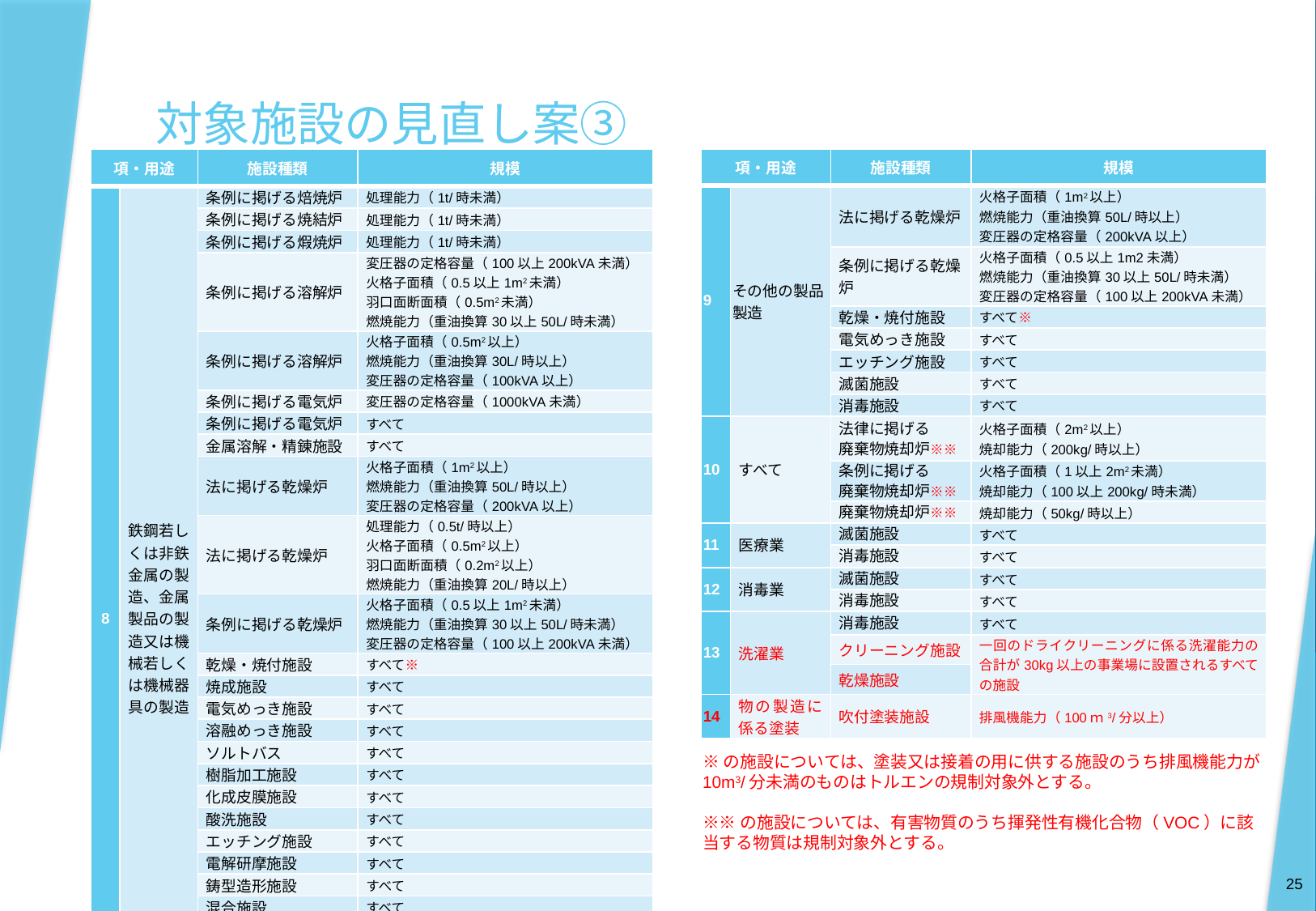

# 対象施設の見直し案③
| 項・用途 |  | 施設種類 | 規模 |
| --- | --- | --- | --- |
| 9 | その他の製品製造 | 法に掲げる乾燥炉 | 火格子面積（1m2以上） 燃焼能力（重油換算50L/時以上） 変圧器の定格容量（200kVA以上） |
|  |  | 条例に掲げる乾燥炉 | 火格子面積（0.5以上1m2未満） 燃焼能力（重油換算30以上50L/時未満） 変圧器の定格容量（100以上200kVA未満） |
|  |  | 乾燥・焼付施設 | すべて※ |
|  |  | 電気めっき施設 | すべて |
|  |  | エッチング施設 | すべて |
|  |  | 滅菌施設 | すべて |
|  |  | 消毒施設 | すべて |
| 10 | すべて | 法律に掲げる 廃棄物焼却炉※※ | 火格子面積（2m2以上） 焼却能力（200kg/時以上） |
|  |  | 条例に掲げる 廃棄物焼却炉※※ | 火格子面積（1以上2m2未満） 焼却能力（100以上200kg/時未満） |
|  |  | 廃棄物焼却炉※※ | 焼却能力（50kg/時以上） |
| 11 | 医療業 | 滅菌施設 | すべて |
|  |  | 消毒施設 | すべて |
| 12 | 消毒業 | 滅菌施設 | すべて |
|  |  | 消毒施設 | すべて |
| 13 | 洗濯業 | 消毒施設 | すべて |
|  |  | クリーニング施設 | 一回のドライクリーニングに係る洗濯能力の合計が30kg以上の事業場に設置されるすべての施設 |
|  |  | 乾燥施設 |  |
| 14 | 物の製造に係る塗装 | 吹付塗装施設 | 排風機能力（100ｍ3/分以上） |
| 項・用途 |  | 施設種類 | 規模 |
| --- | --- | --- | --- |
| 8 | 鉄鋼若しくは非鉄金属の製造、金属製品の製造又は機械若しくは機械器具の製造 | 条例に掲げる焙焼炉 | 処理能力（1t/時未満） |
|  |  | 条例に掲げる焼結炉 | 処理能力（1t/時未満） |
|  |  | 条例に掲げる煆焼炉 | 処理能力（1t/時未満） |
|  |  | 条例に掲げる溶解炉 | 変圧器の定格容量（100以上200kVA未満） 火格子面積（0.5以上1m2未満） 羽口面断面積（0.5m2未満） 燃焼能力（重油換算30以上50L/時未満） |
|  |  | 条例に掲げる溶解炉 | 火格子面積（0.5m2以上） 燃焼能力（重油換算30L/時以上） 変圧器の定格容量（100kVA以上） |
|  |  | 条例に掲げる電気炉 | 変圧器の定格容量（1000kVA未満） |
|  |  | 条例に掲げる電気炉 | すべて |
|  |  | 金属溶解・精錬施設 | すべて |
|  |  | 法に掲げる乾燥炉 | 火格子面積（1m2以上） 燃焼能力（重油換算50L/時以上） 変圧器の定格容量（200kVA以上） |
|  |  | 法に掲げる乾燥炉 | 処理能力（0.5t/時以上） 火格子面積（0.5m2以上） 羽口面断面積（0.2m2以上） 燃焼能力（重油換算20L/時以上） |
|  |  | 条例に掲げる乾燥炉 | 火格子面積（0.5以上1m2未満） 燃焼能力（重油換算30以上50L/時未満） 変圧器の定格容量（100以上200kVA未満） |
|  |  | 乾燥・焼付施設 | すべて※ |
|  |  | 焼成施設 | すべて |
|  |  | 電気めっき施設 | すべて |
|  |  | 溶融めっき施設 | すべて |
|  |  | ソルトバス | すべて |
|  |  | 樹脂加工施設 | すべて |
|  |  | 化成皮膜施設 | すべて |
|  |  | 酸洗施設 | すべて |
|  |  | エッチング施設 | すべて |
|  |  | 電解研摩施設 | すべて |
|  |  | 鋳型造形施設 | すべて |
|  |  | 混合施設 | すべて |
|  |  | 配合施設 | すべて |
|  |  | 混練施設 | すべて |
|  |  | 反応施設 | すべて |
|  |  | 滅菌施設 | すべて |
|  |  | 消毒施設 | すべて |
|  |  | 洗浄施設 | 液面の面積（0.5m2以上） |

※の施設については、塗装又は接着の用に供する施設のうち排風機能力が10m3/分未満のものはトルエンの規制対象外とする。

※※の施設については、有害物質のうち揮発性有機化合物（VOC）に該当する物質は規制対象外とする。
25